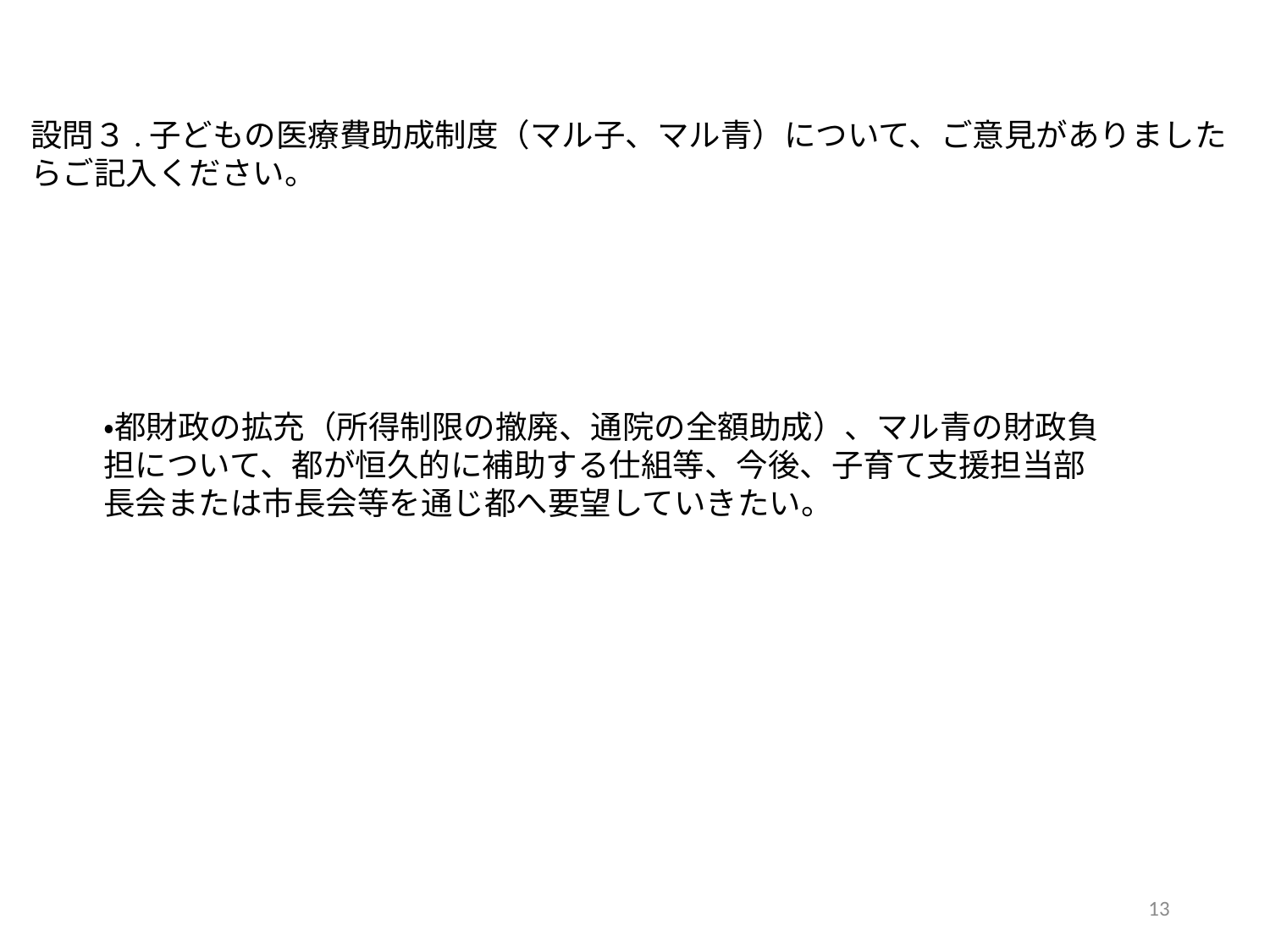

設問３.子どもの医療費助成制度（マル子、マル青）について、ご意見がありましたらご記入ください。
・都財政の拡充（所得制限の撤廃、通院の全額助成）、マル青の財政負担について、都が恒久的に補助する仕組等、今後、子育て支援担当部長会または市長会等を通じ都へ要望していきたい。
13